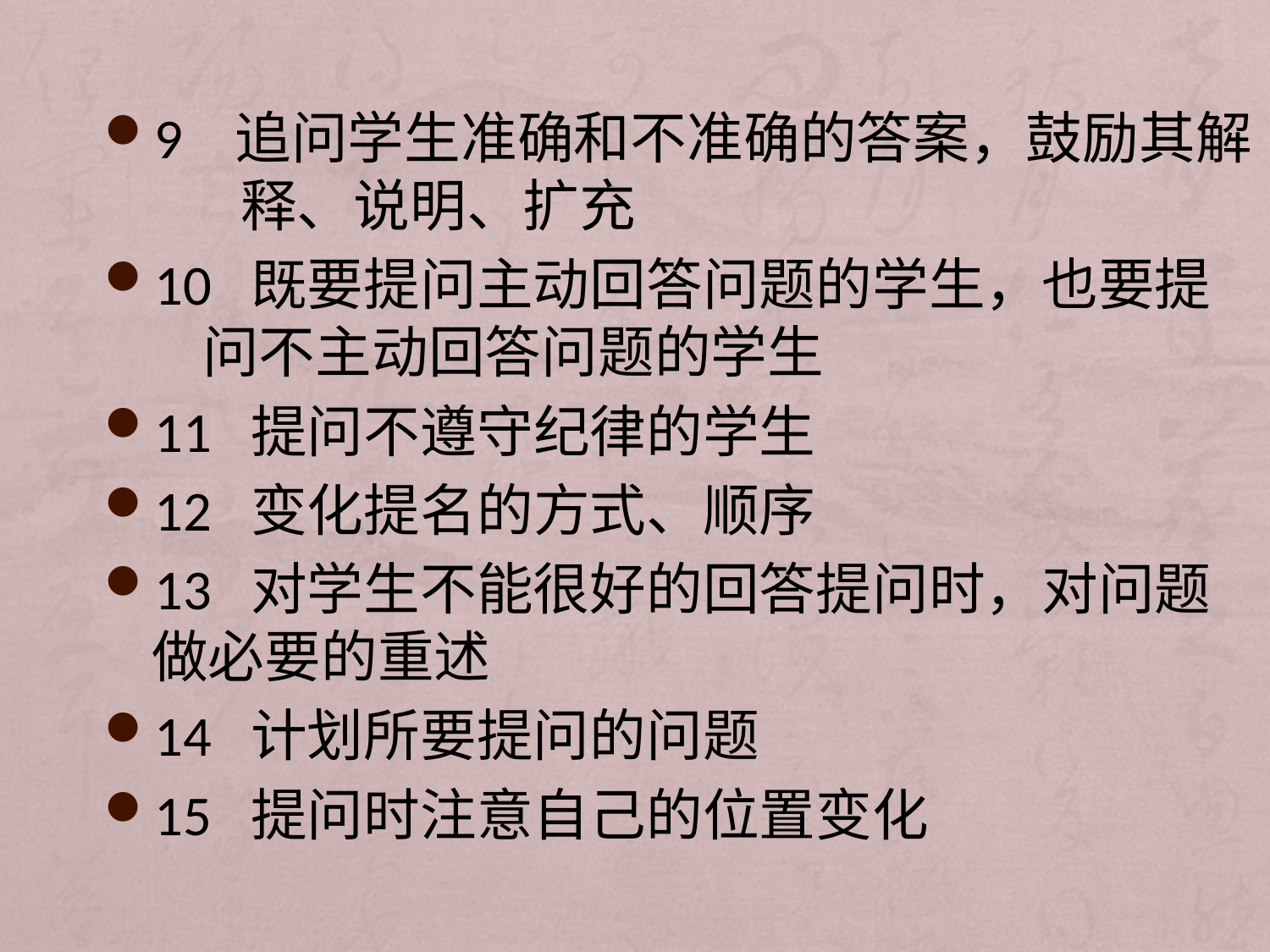

9   追问学生准确和不准确的答案，鼓励其解        释、说明、扩充
10  既要提问主动回答问题的学生，也要提         问不主动回答问题的学生
11  提问不遵守纪律的学生
12  变化提名的方式、顺序
13  对学生不能很好的回答提问时，对问题做必要的重述
14  计划所要提问的问题
15  提问时注意自己的位置变化